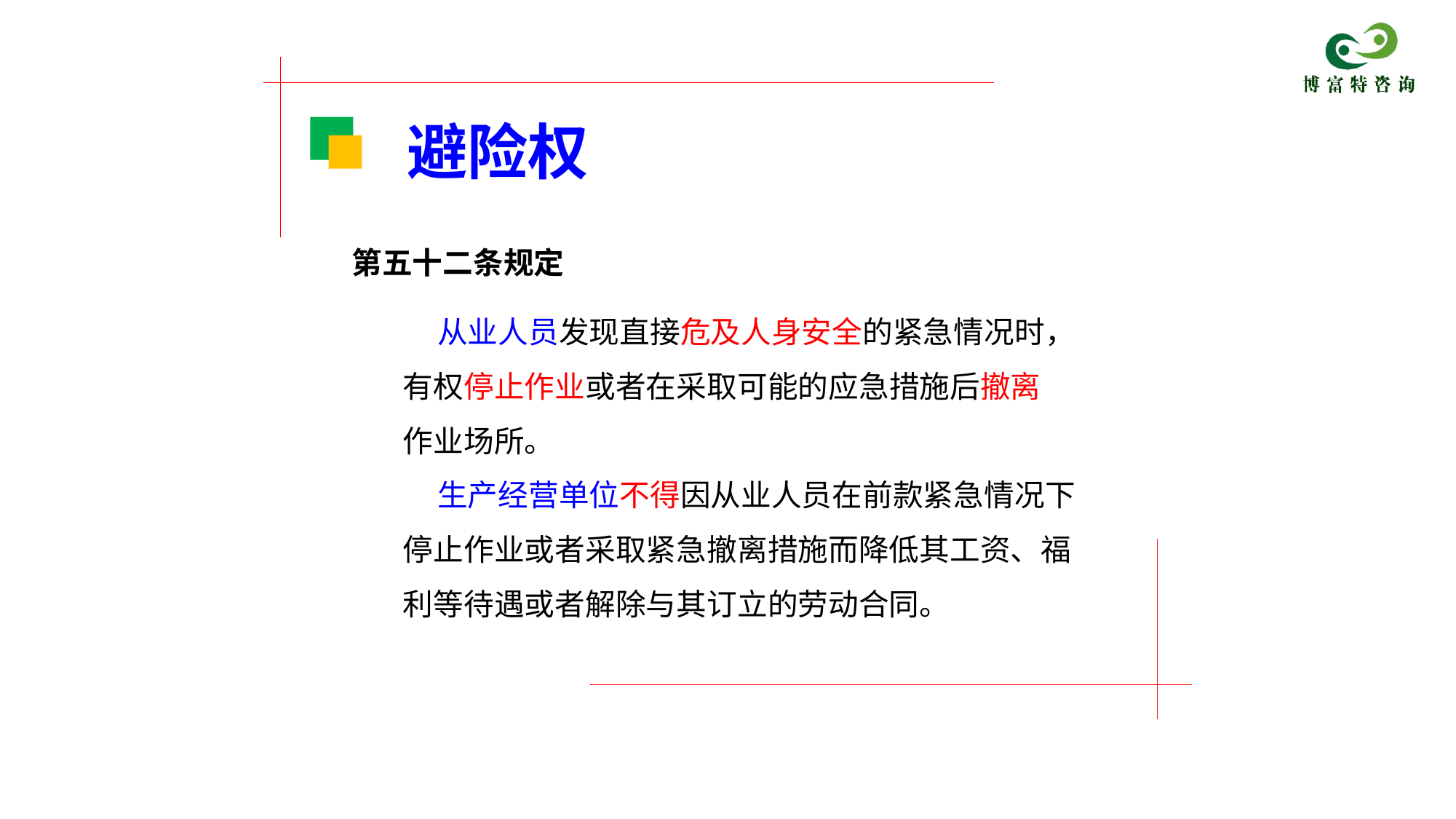

避险权

第五十二条规定
    从业人员发现直接危及人身安全的紧急情况时，
有权停止作业或者在采取可能的应急措施后撤离
作业场所。
    生产经营单位不得因从业人员在前款紧急情况下
停止作业或者采取紧急撤离措施而降低其工资、福
利等待遇或者解除与其订立的劳动合同。